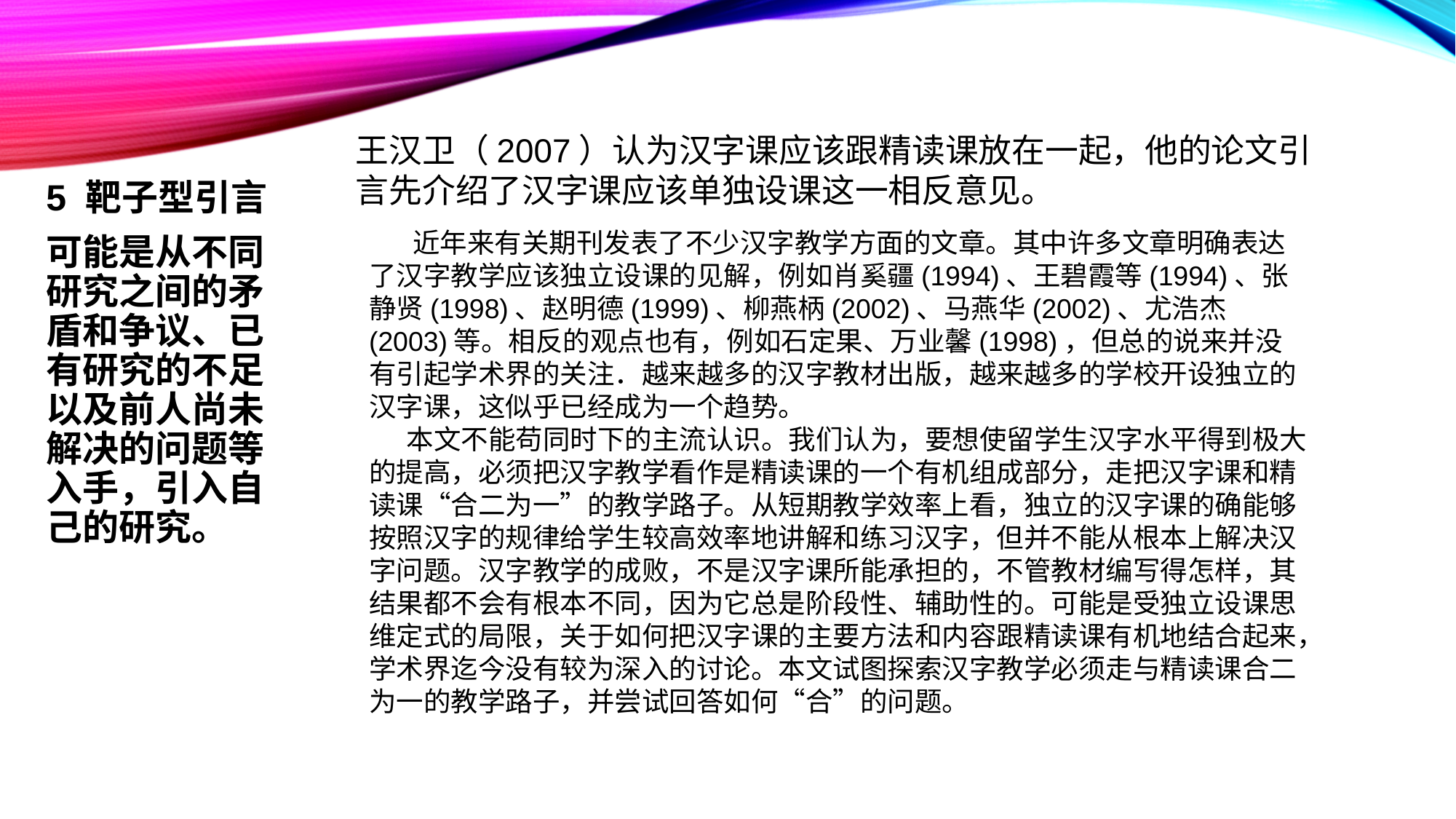

王汉卫（2007）认为汉字课应该跟精读课放在一起，他的论文引言先介绍了汉字课应该单独设课这一相反意见。
5 靶子型引言
可能是从不同研究之间的矛盾和争议、已有研究的不足以及前人尚未解决的问题等入手，引入自己的研究。
      近年来有关期刊发表了不少汉字教学方面的文章。其中许多文章明确表达了汉字教学应该独立设课的见解，例如肖奚疆(1994)、王碧霞等(1994)、张静贤(1998)、赵明德(1999)、柳燕柄(2002)、马燕华(2002)、尤浩杰(2003)等。相反的观点也有，例如石定果、万业馨(1998)，但总的说来并没有引起学术界的关注．越来越多的汉字教材出版，越来越多的学校开设独立的汉字课，这似乎已经成为一个趋势。
     本文不能苟同时下的主流认识。我们认为，要想使留学生汉字水平得到极大的提高，必须把汉字教学看作是精读课的一个有机组成部分，走把汉字课和精读课“合二为一”的教学路子。从短期教学效率上看，独立的汉字课的确能够按照汉字的规律给学生较高效率地讲解和练习汉字，但并不能从根本上解决汉字问题。汉字教学的成败，不是汉字课所能承担的，不管教材编写得怎样，其结果都不会有根本不同，因为它总是阶段性、辅助性的。可能是受独立设课思维定式的局限，关于如何把汉字课的主要方法和内容跟精读课有机地结合起来，学术界迄今没有较为深入的讨论。本文试图探索汉字教学必须走与精读课合二为一的教学路子，并尝试回答如何“合”的问题。